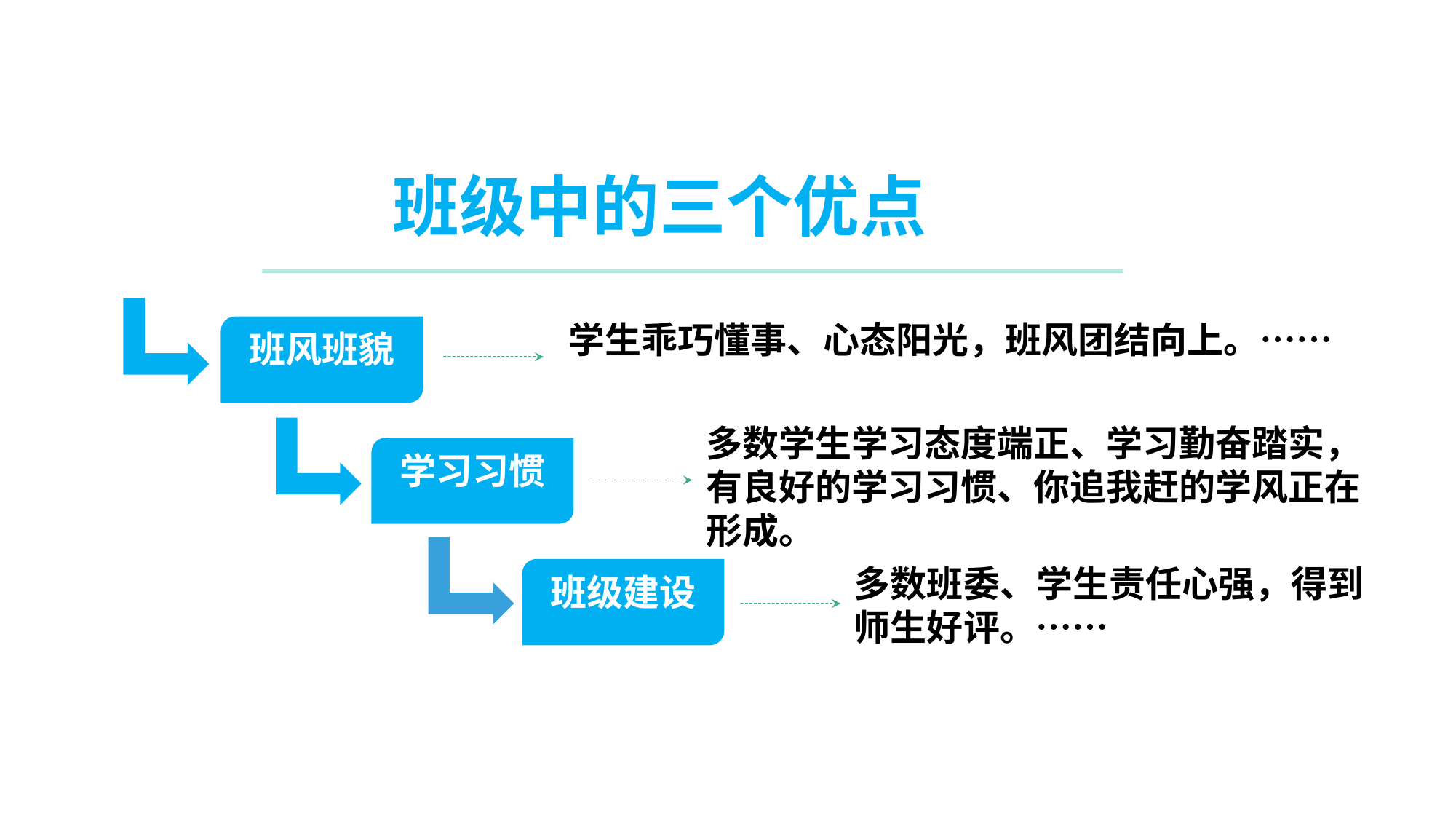

班级中的三个优点

学生乖巧懂事、心态阳光，班风团结向上。……
班风班貌

多数学生学习态度端正、学习勤奋踏实，有良好的学习习惯、你追我赶的学风正在形成。

学习习惯

多数班委、学生责任心强，得到师生好评。……
班级建设